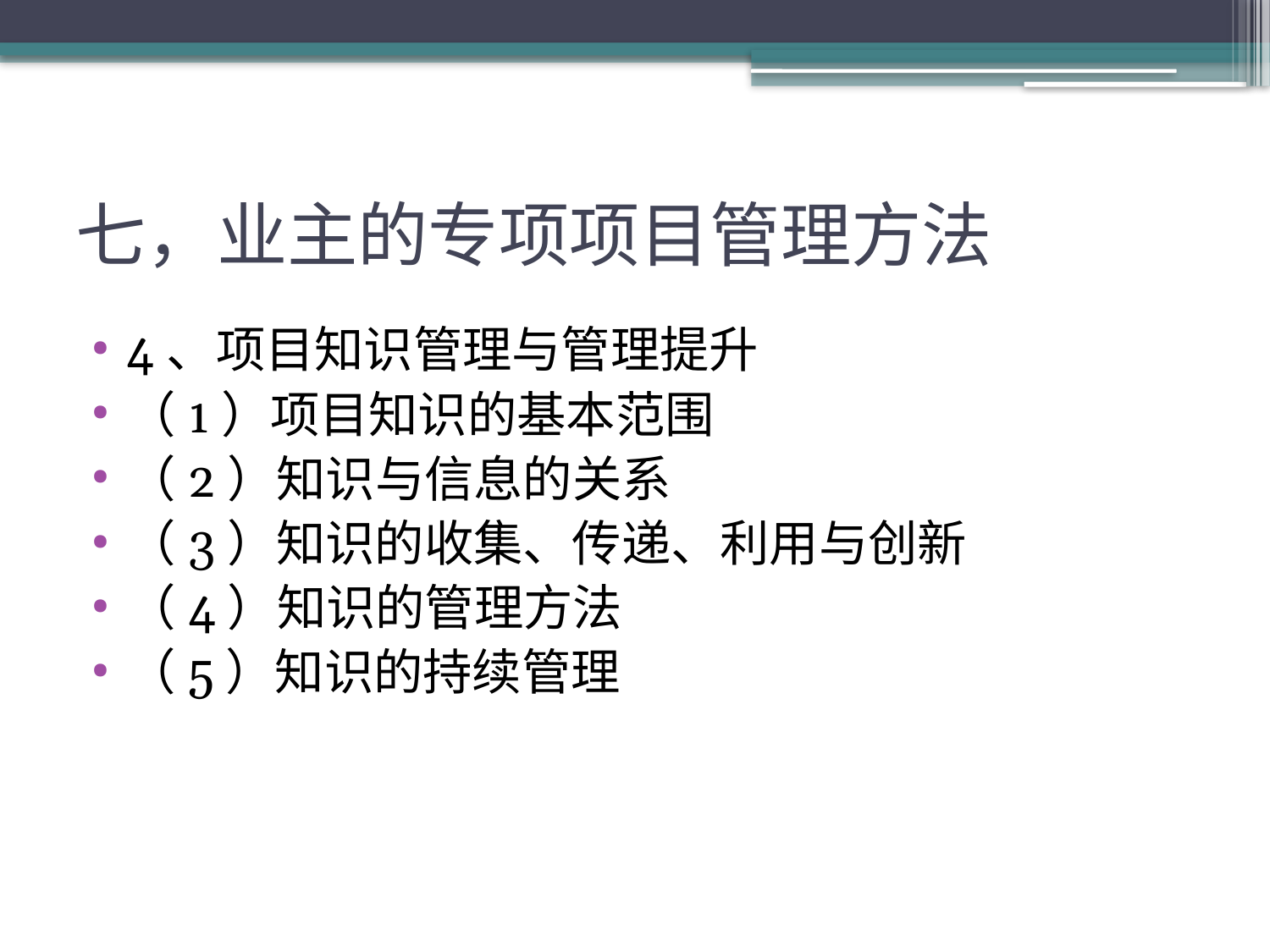

# 七，业主的专项项目管理方法
4、项目知识管理与管理提升
（1）项目知识的基本范围
（2）知识与信息的关系
（3）知识的收集、传递、利用与创新
（4）知识的管理方法
（5）知识的持续管理